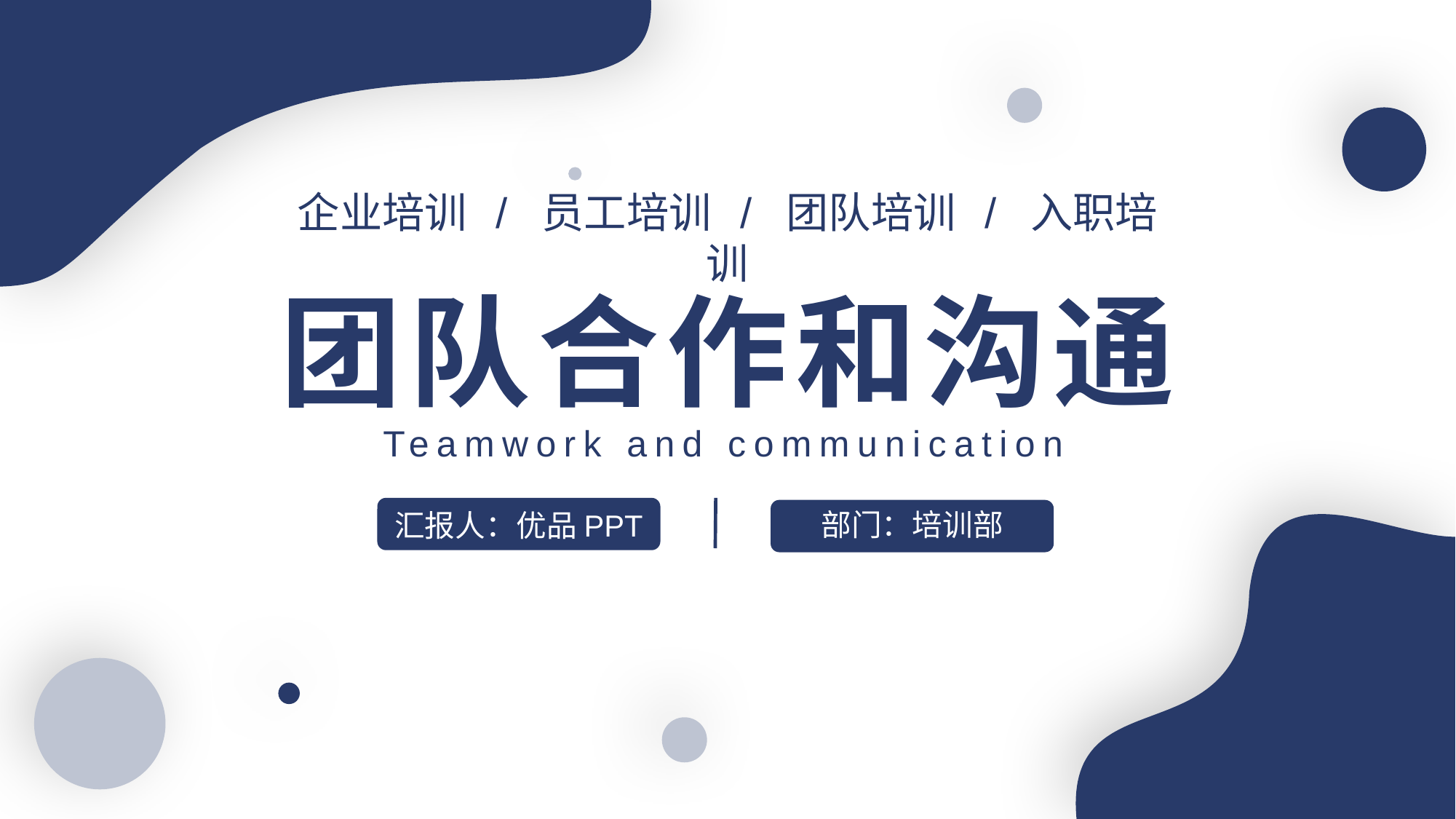

企业培训  /  员工培训  /  团队培训  /  入职培训
# 团队合作和沟通
Teamwork and communication

汇报人：优品PPT

部门：培训部